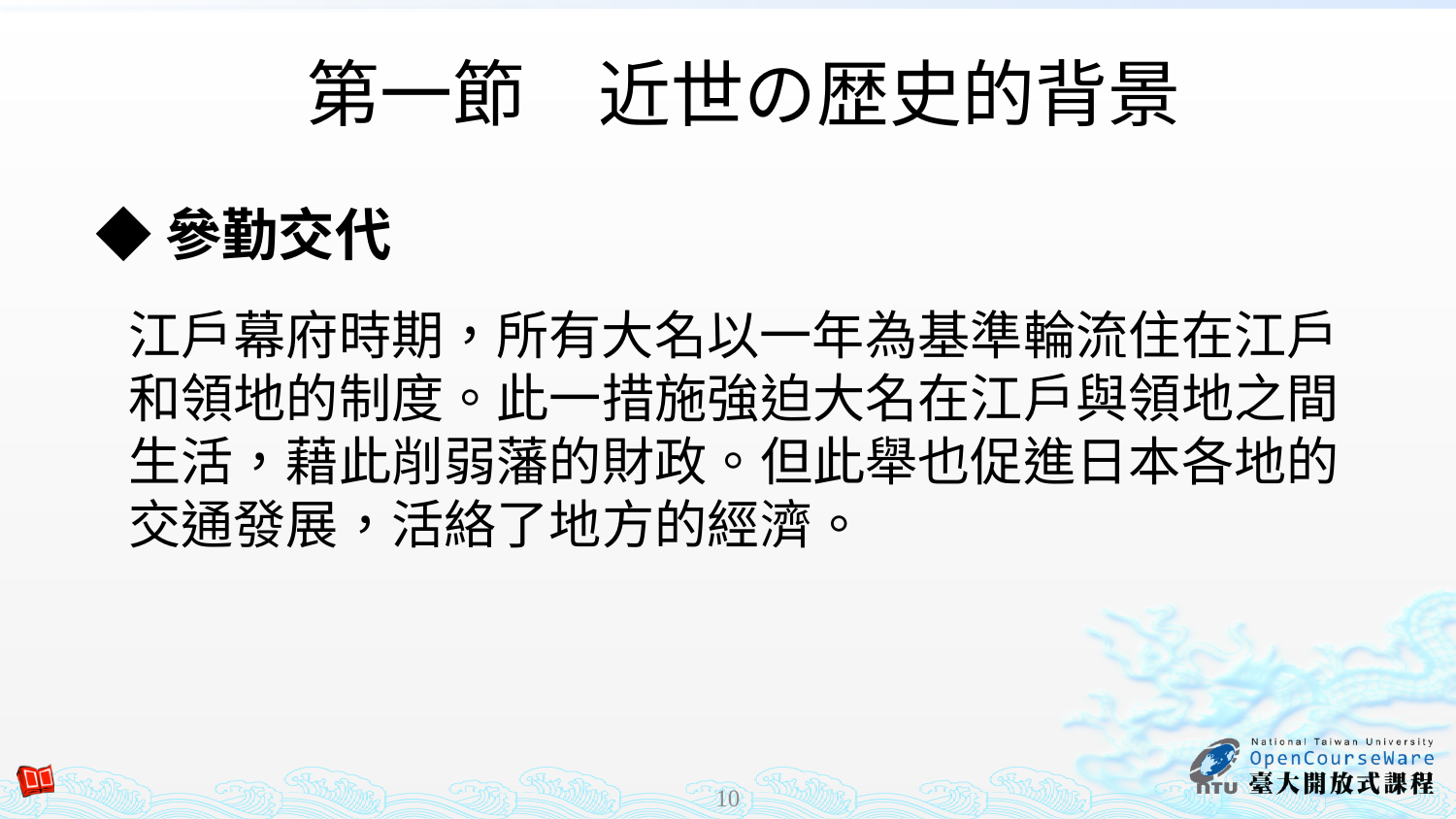

第一節　近世の歴史的背景
◆參勤交代
江戶幕府時期，所有大名以一年為基準輪流住在江戶和領地的制度。此一措施強迫大名在江戶與領地之間生活，藉此削弱藩的財政。但此舉也促進日本各地的交通發展，活絡了地方的經濟。
10